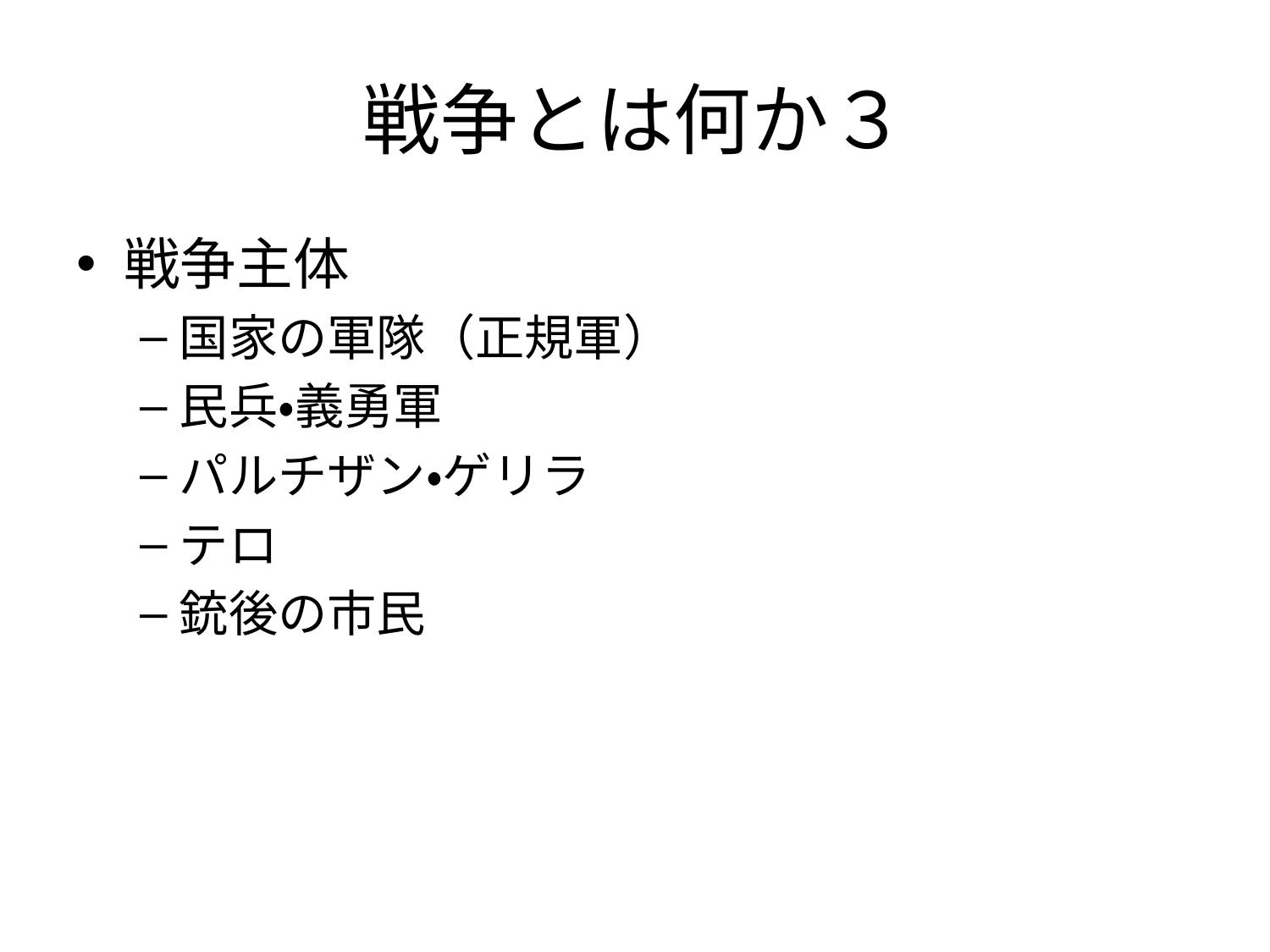

# 戦争とは何か３
戦争主体
国家の軍隊（正規軍）
民兵・義勇軍
パルチザン・ゲリラ
テロ
銃後の市民